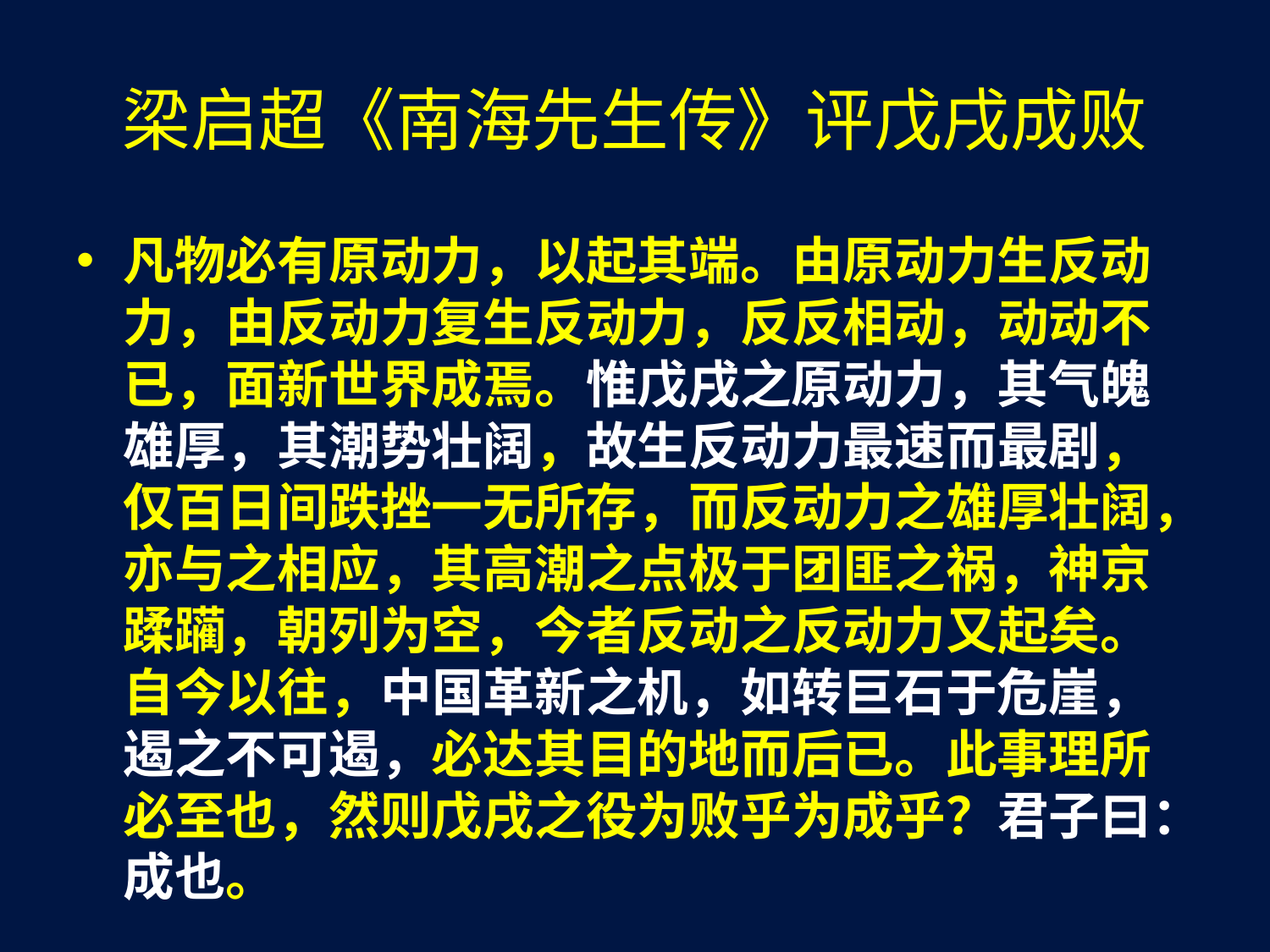

# 梁启超《南海先生传》评戊戌成败
凡物必有原动力，以起其端。由原动力生反动力，由反动力复生反动力，反反相动，动动不已，面新世界成焉。惟戊戌之原动力，其气魄雄厚，其潮势壮阔，故生反动力最速而最剧，仅百日间跌挫一无所存，而反动力之雄厚壮阔，亦与之相应，其高潮之点极于团匪之祸，神京蹂躏，朝列为空，今者反动之反动力又起矣。自今以往，中国革新之机，如转巨石于危崖，遏之不可遏，必达其目的地而后已。此事理所必至也，然则戊戌之役为败乎为成乎？君子曰：成也。